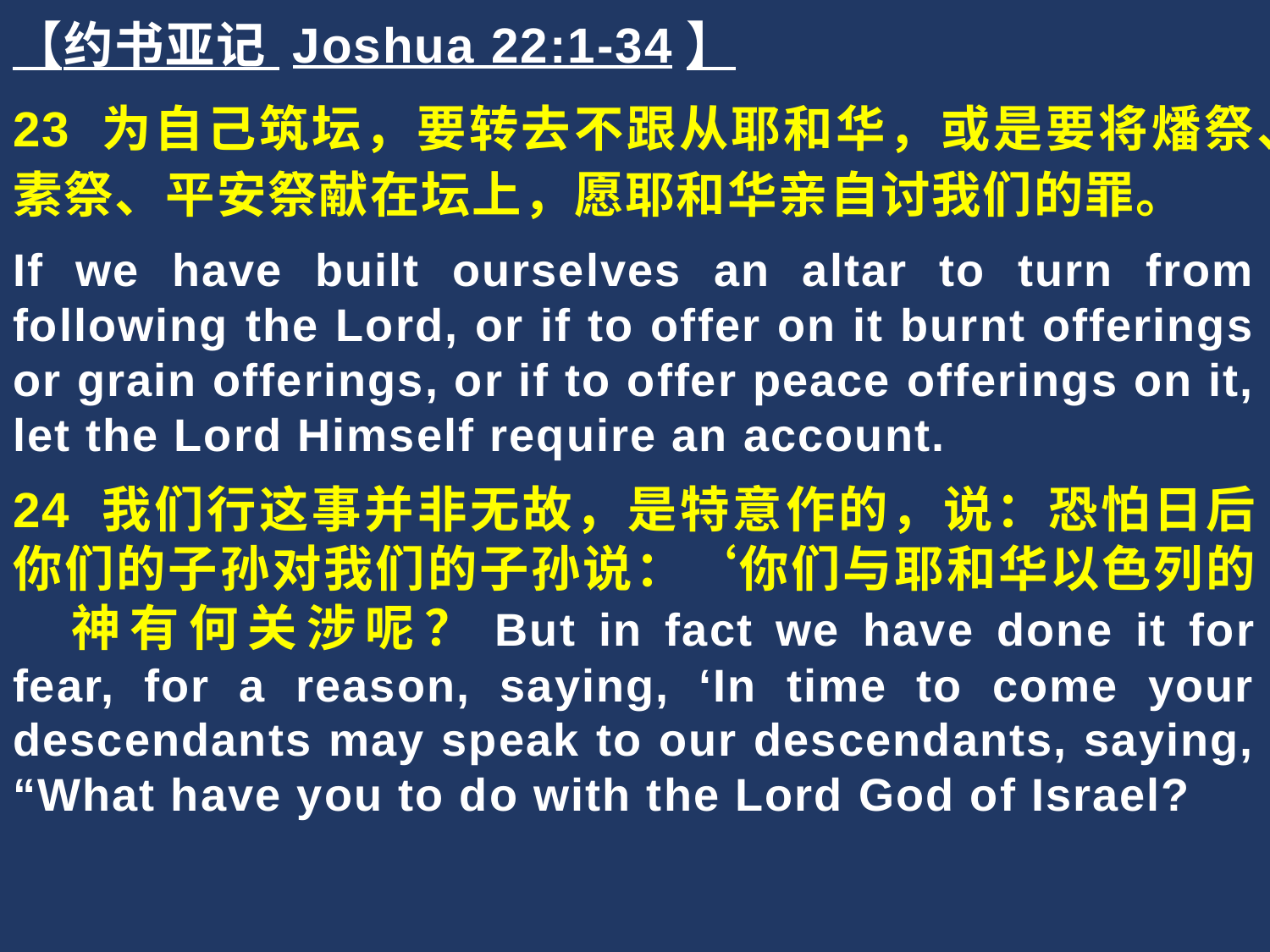

【约书亚记 Joshua 22:1-34】
23 为自己筑坛，要转去不跟从耶和华，或是要将燔祭、素祭、平安祭献在坛上，愿耶和华亲自讨我们的罪。
If we have built ourselves an altar to turn from following the Lord, or if to offer on it burnt offerings or grain offerings, or if to offer peace offerings on it, let the Lord Himself require an account.
24 我们行这事并非无故，是特意作的，说：恐怕日后你们的子孙对我们的子孙说：‘你们与耶和华以色列的　神有何关涉呢？But in fact we have done it for fear, for a reason, saying, ‘In time to come your descendants may speak to our descendants, saying, “What have you to do with the Lord God of Israel?